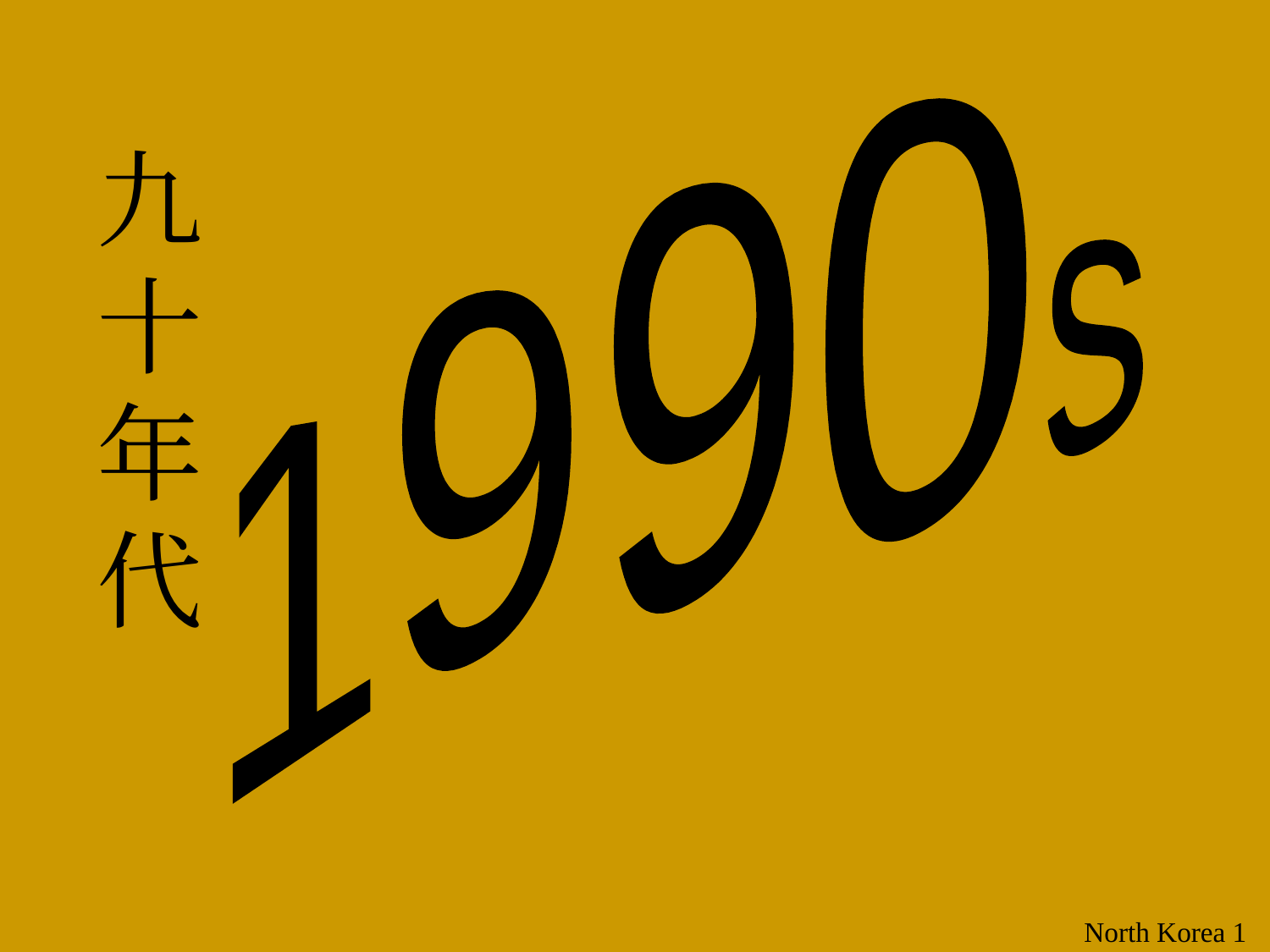

0
s
九十年代
9
9
1
North Korea 1